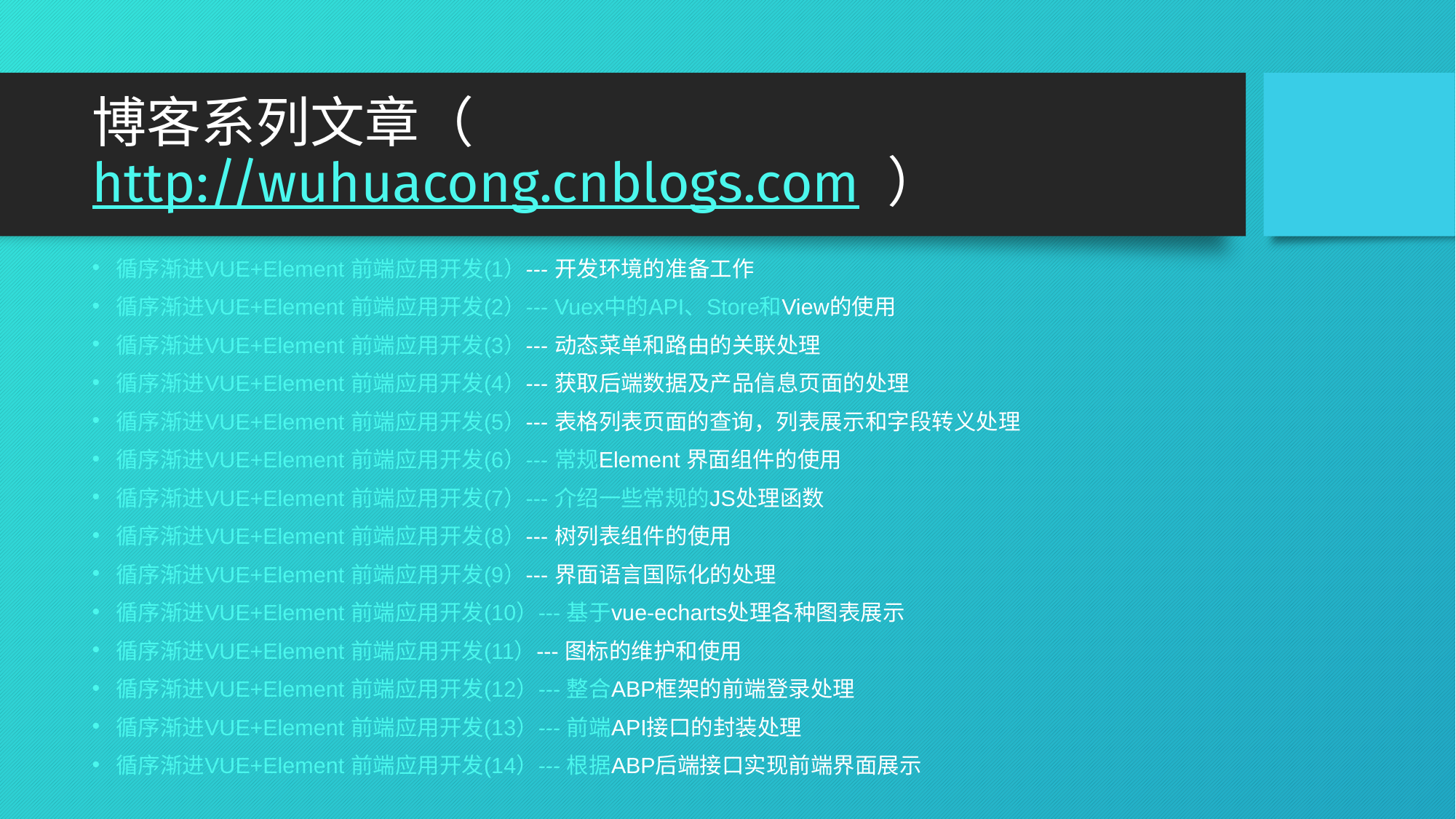

# 博客系列文章（http://wuhuacong.cnblogs.com ）
循序渐进VUE+Element 前端应用开发(1）--- 开发环境的准备工作
循序渐进VUE+Element 前端应用开发(2）--- Vuex中的API、Store和View的使用
循序渐进VUE+Element 前端应用开发(3）--- 动态菜单和路由的关联处理
循序渐进VUE+Element 前端应用开发(4）--- 获取后端数据及产品信息页面的处理
循序渐进VUE+Element 前端应用开发(5）--- 表格列表页面的查询，列表展示和字段转义处理
循序渐进VUE+Element 前端应用开发(6）--- 常规Element 界面组件的使用
循序渐进VUE+Element 前端应用开发(7）--- 介绍一些常规的JS处理函数
循序渐进VUE+Element 前端应用开发(8）--- 树列表组件的使用
循序渐进VUE+Element 前端应用开发(9）--- 界面语言国际化的处理
循序渐进VUE+Element 前端应用开发(10）--- 基于vue-echarts处理各种图表展示
循序渐进VUE+Element 前端应用开发(11）--- 图标的维护和使用
循序渐进VUE+Element 前端应用开发(12）--- 整合ABP框架的前端登录处理
循序渐进VUE+Element 前端应用开发(13）--- 前端API接口的封装处理
循序渐进VUE+Element 前端应用开发(14）--- 根据ABP后端接口实现前端界面展示